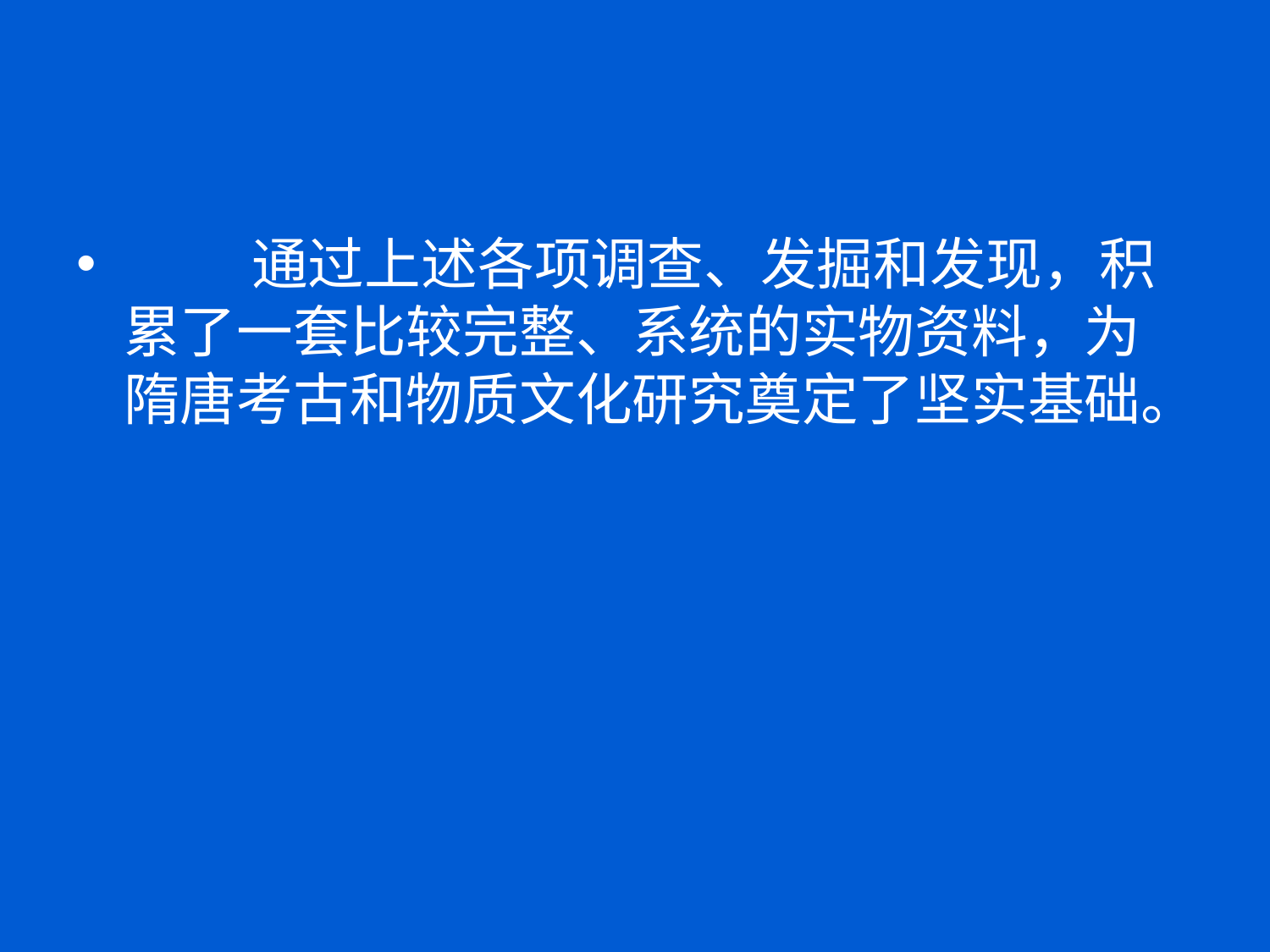

#
         通过上述各项调查、发掘和发现，积累了一套比较完整、系统的实物资料，为隋唐考古和物质文化研究奠定了坚实基础。